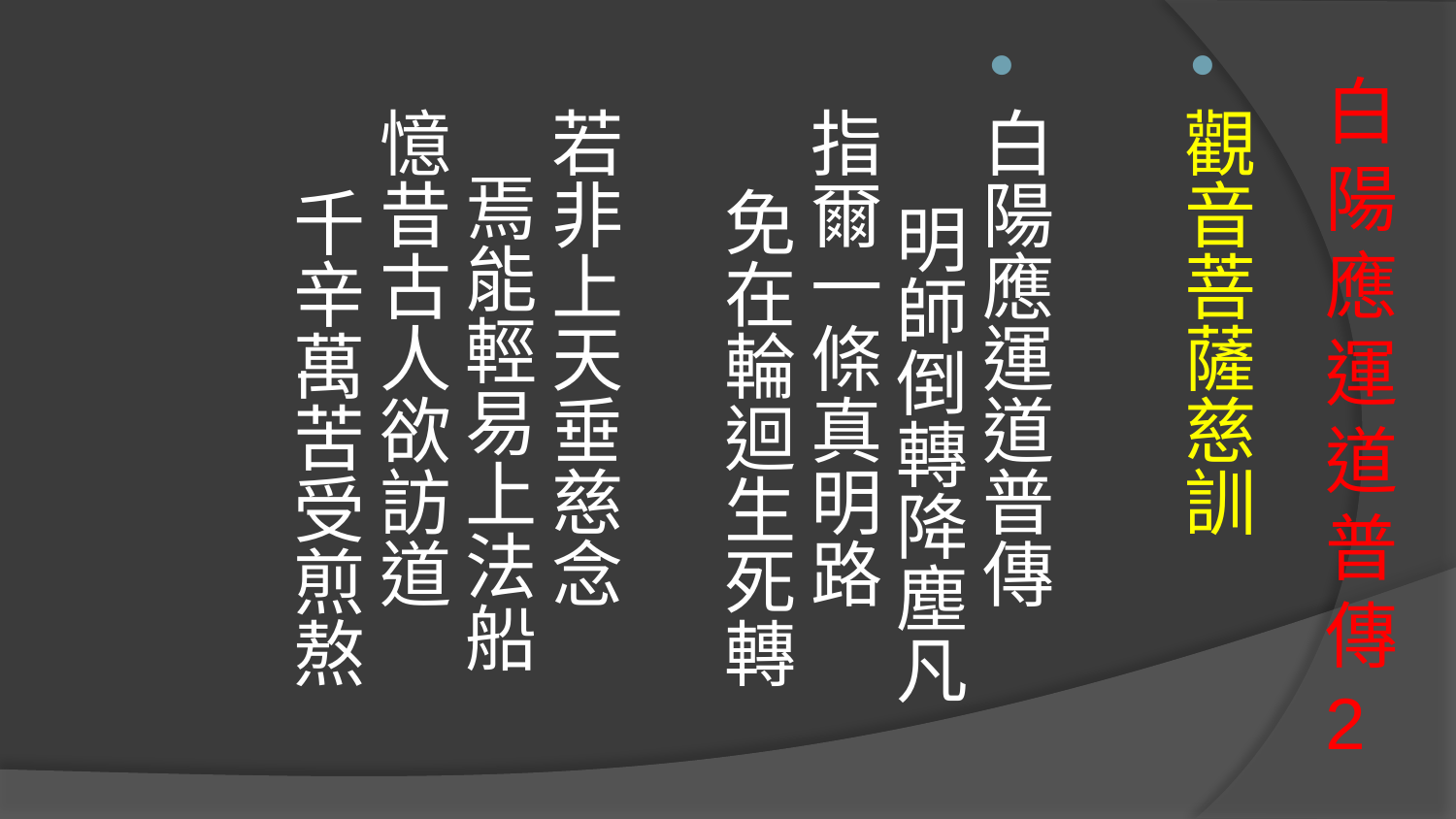

觀音菩薩慈訓

白陽應運道普傳                 明師倒轉降塵凡
指爾一條真明路                免在輪迴生死轉
若非上天垂慈念               焉能輕易上法船
憶昔古人欲訪道                千辛萬苦受煎熬

# 白陽應運道普傳2